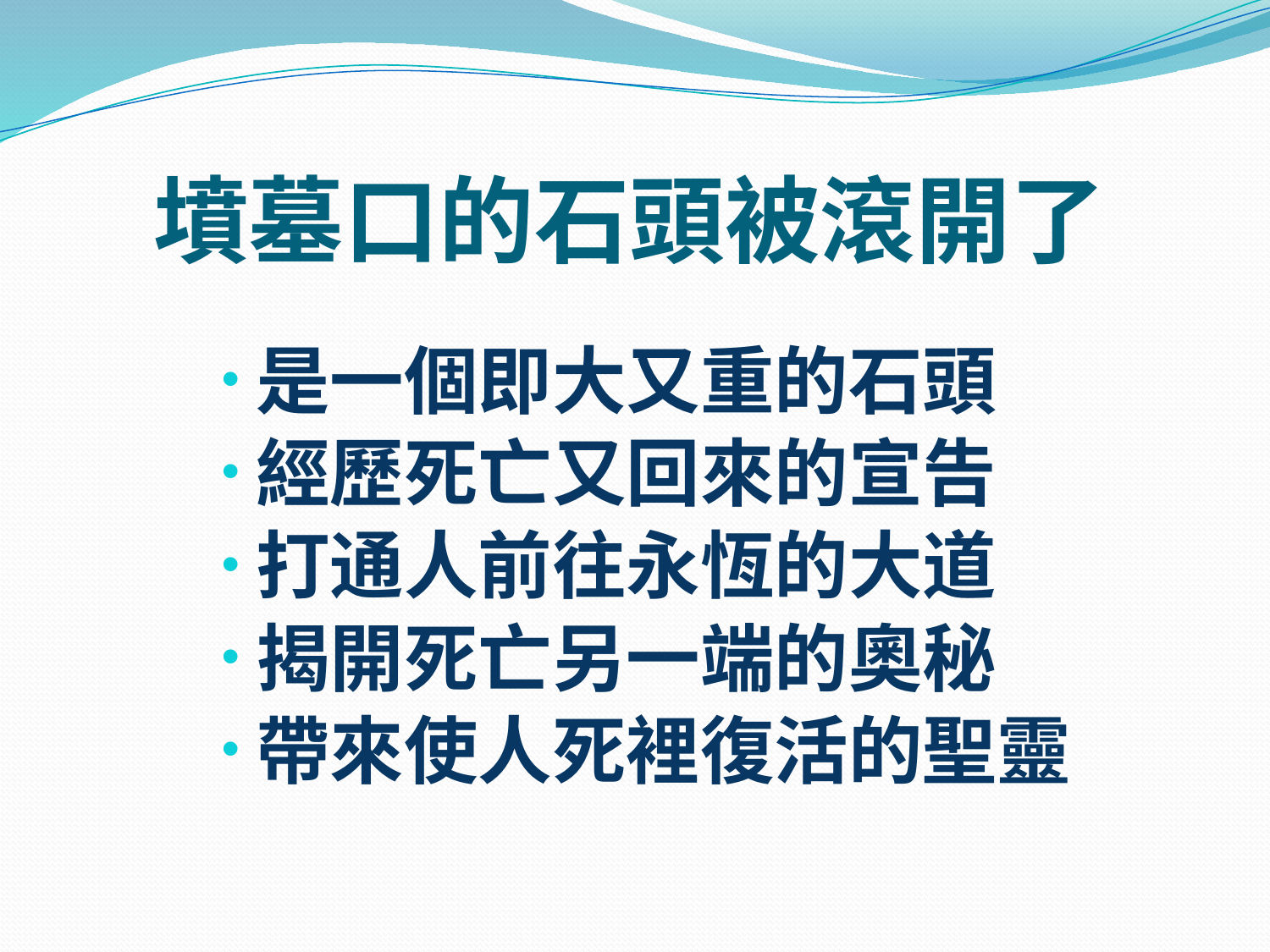

# 墳墓口的石頭被滾開了
是一個即大又重的石頭
經歷死亡又回來的宣告
打通人前往永恆的大道
揭開死亡另一端的奧秘
帶來使人死裡復活的聖靈